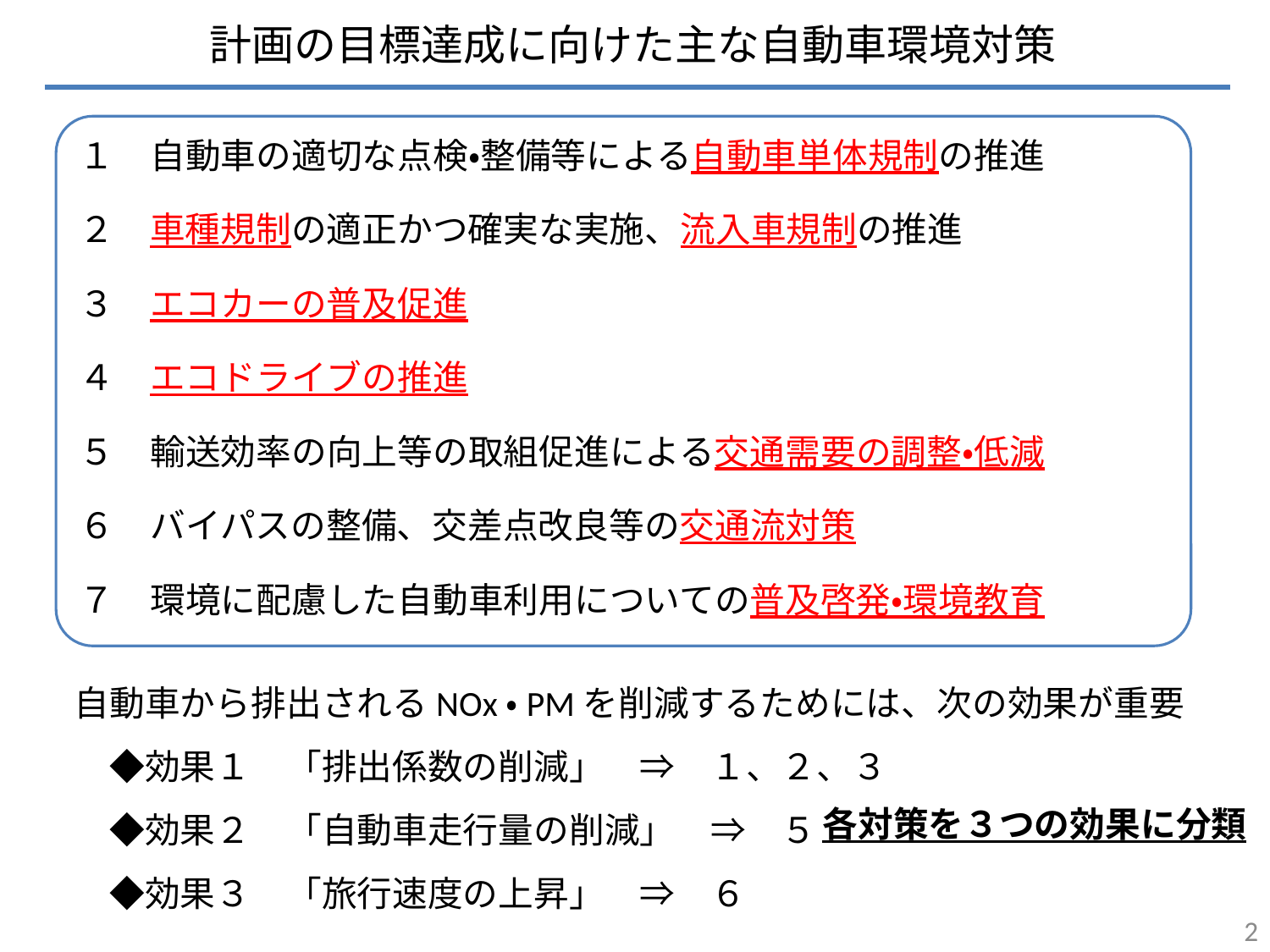

計画の目標達成に向けた主な自動車環境対策
１　自動車の適切な点検・整備等による自動車単体規制の推進
２　車種規制の適正かつ確実な実施、流入車規制の推進
３　エコカーの普及促進
４　エコドライブの推進
５　輸送効率の向上等の取組促進による交通需要の調整・低減
６　バイパスの整備、交差点改良等の交通流対策
７　環境に配慮した自動車利用についての普及啓発・環境教育
自動車から排出されるNOx・PMを削減するためには、次の効果が重要
　◆効果１　「排出係数の削減」　⇒　１、２、３
　◆効果２　「自動車走行量の削減」　⇒　５
　◆効果３　「旅行速度の上昇」　⇒　６
各対策を３つの効果に分類
2